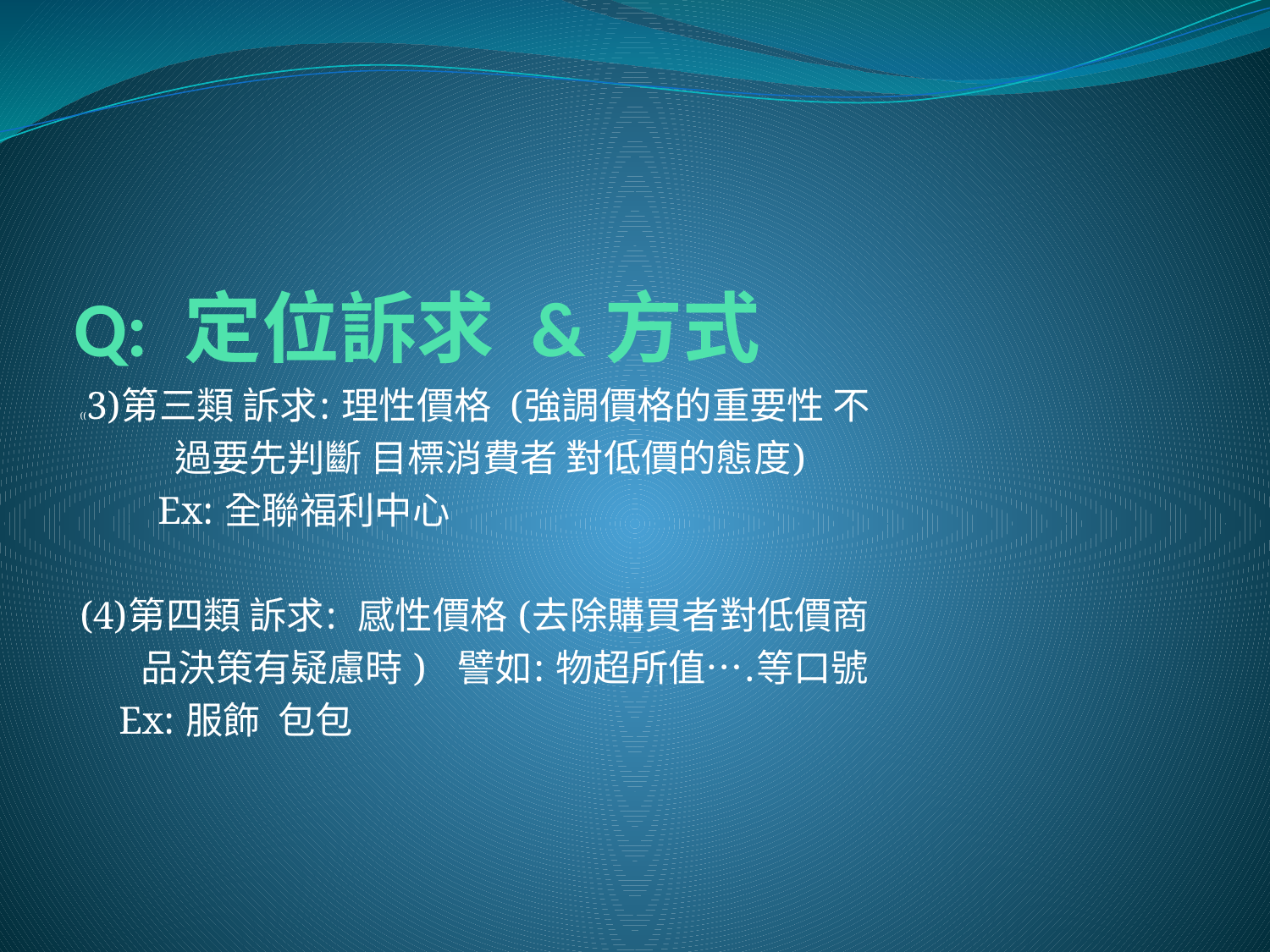

# Q: 定位訴求 &方式
((3)第三類 訴求: 理性價格  (強調價格的重要性 不
           過要先判斷 目標消費者 對低價的態度)
        Ex: 全聯福利中心

(4)第四類 訴求:  感性價格 (去除購買者對低價商
       品決策有疑慮時 )   譬如: 物超所值….等口號
    Ex: 服飾  包包